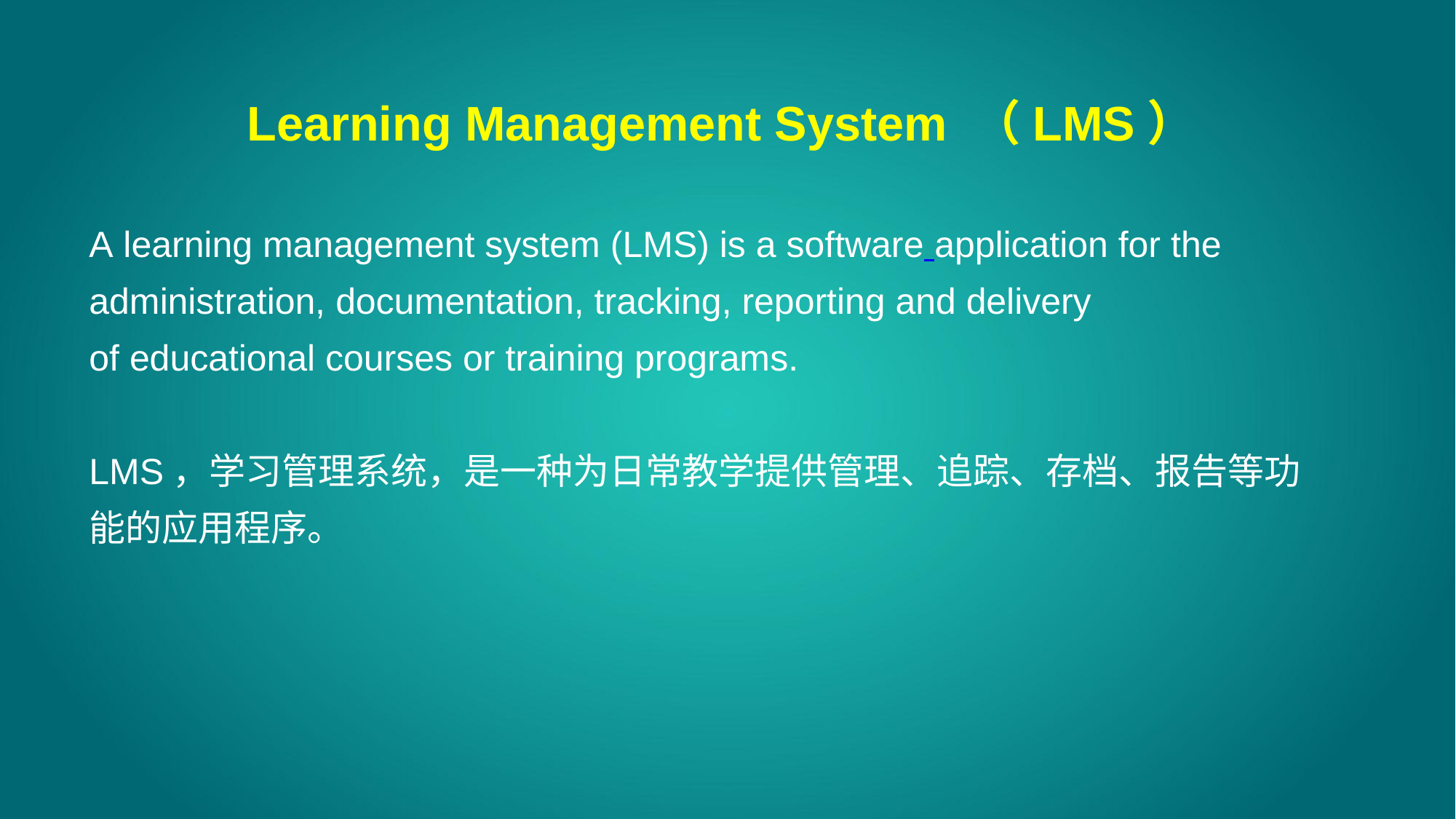

Learning Management System （LMS）
A learning management system (LMS) is a software application for the administration, documentation, tracking, reporting and delivery of educational courses or training programs.

LMS，学习管理系统，是一种为日常教学提供管理、追踪、存档、报告等功能的应用程序。